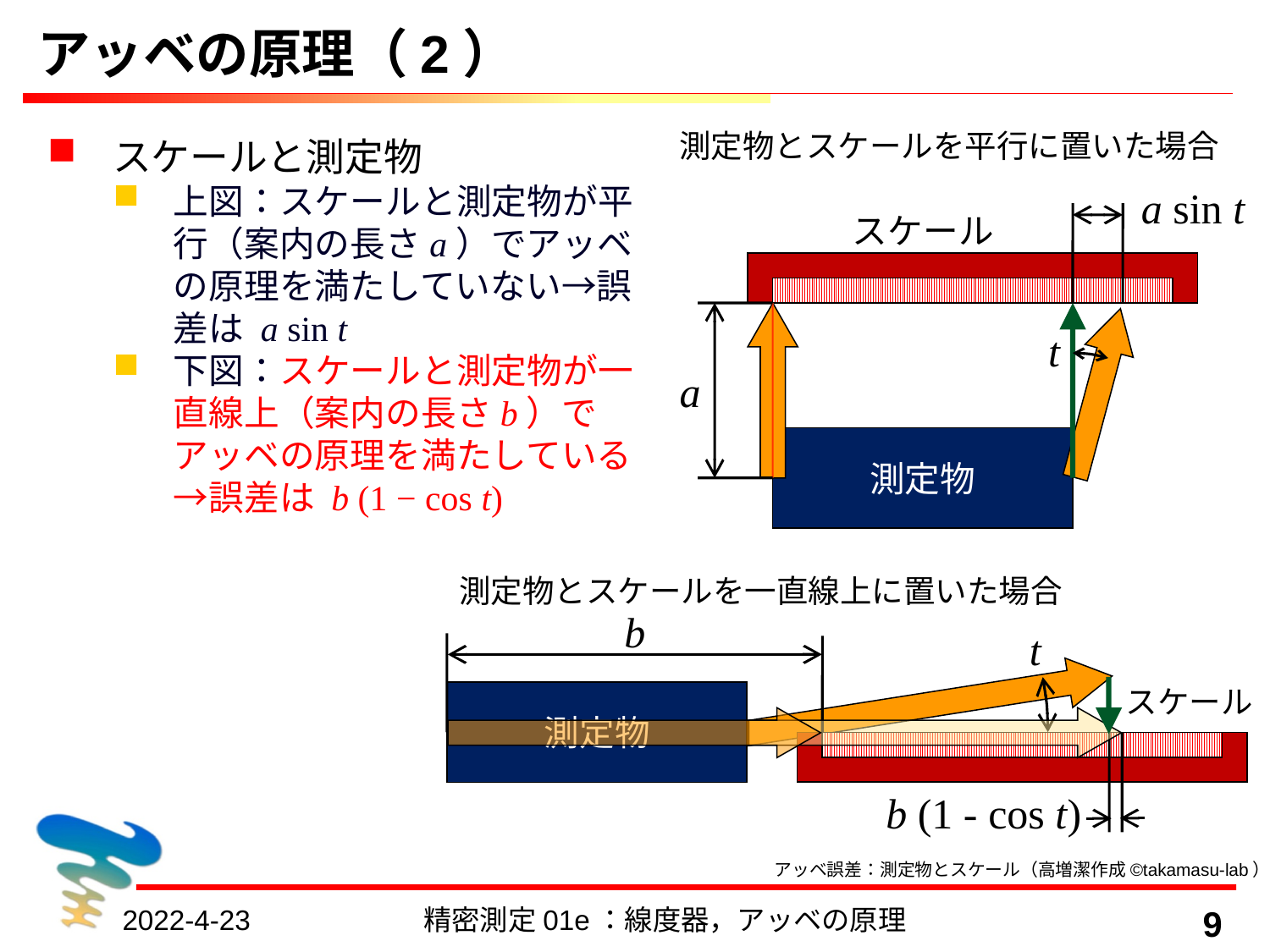

# アッベの原理（2）
測定物とスケールを平行に置いた場合
スケールと測定物
上図：スケールと測定物が平行（案内の長さa）でアッベの原理を満たしていない→誤差は a sin t
下図：スケールと測定物が一直線上（案内の長さb）でアッベの原理を満たしている→誤差は b (1 − cos t)
a sin t
スケール

t

a
測定物

測定物とスケールを一直線上に置いた場合

b
t

測定物

b (1 - cos t)

スケール

アッベ誤差：測定物とスケール（高増潔作成©takamasu-lab）
2022-4-23
精密測定01e：線度器，アッベの原理
9